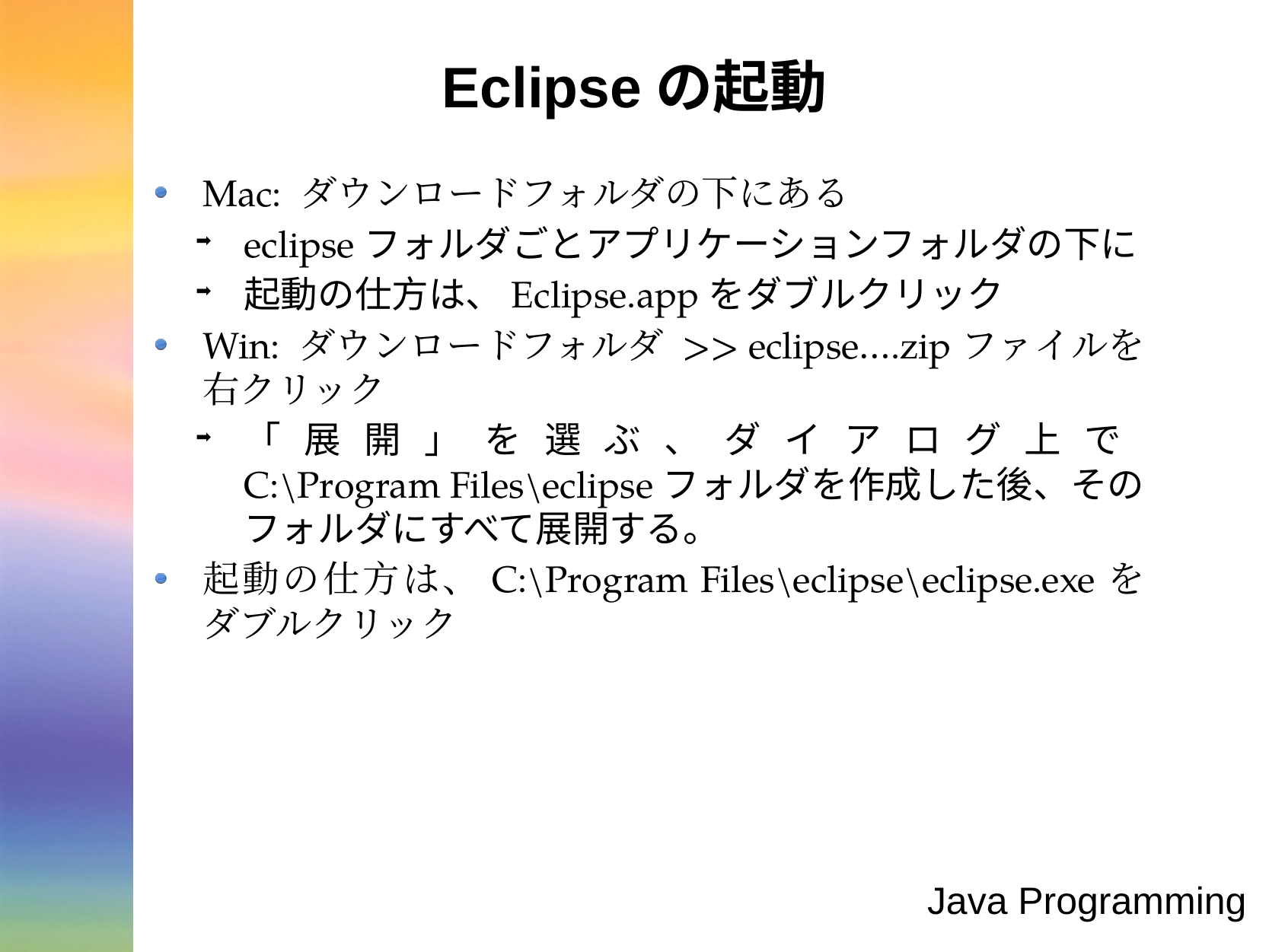

# Eclipseの起動
Mac: ダウンロードフォルダの下にある
eclipseフォルダごとアプリケーションフォルダの下に
起動の仕方は、Eclipse.appをダブルクリック
Win: ダウンロードフォルダ >> eclipse….zipファイルを右クリック
「展開」を選ぶ、ダイアログ上で
C:\Program Files\eclipseフォルダを作成した後、そのフォルダにすべて展開する。
起動の仕方は、C:\Program Files\eclipse\eclipse.exeをダブルクリック